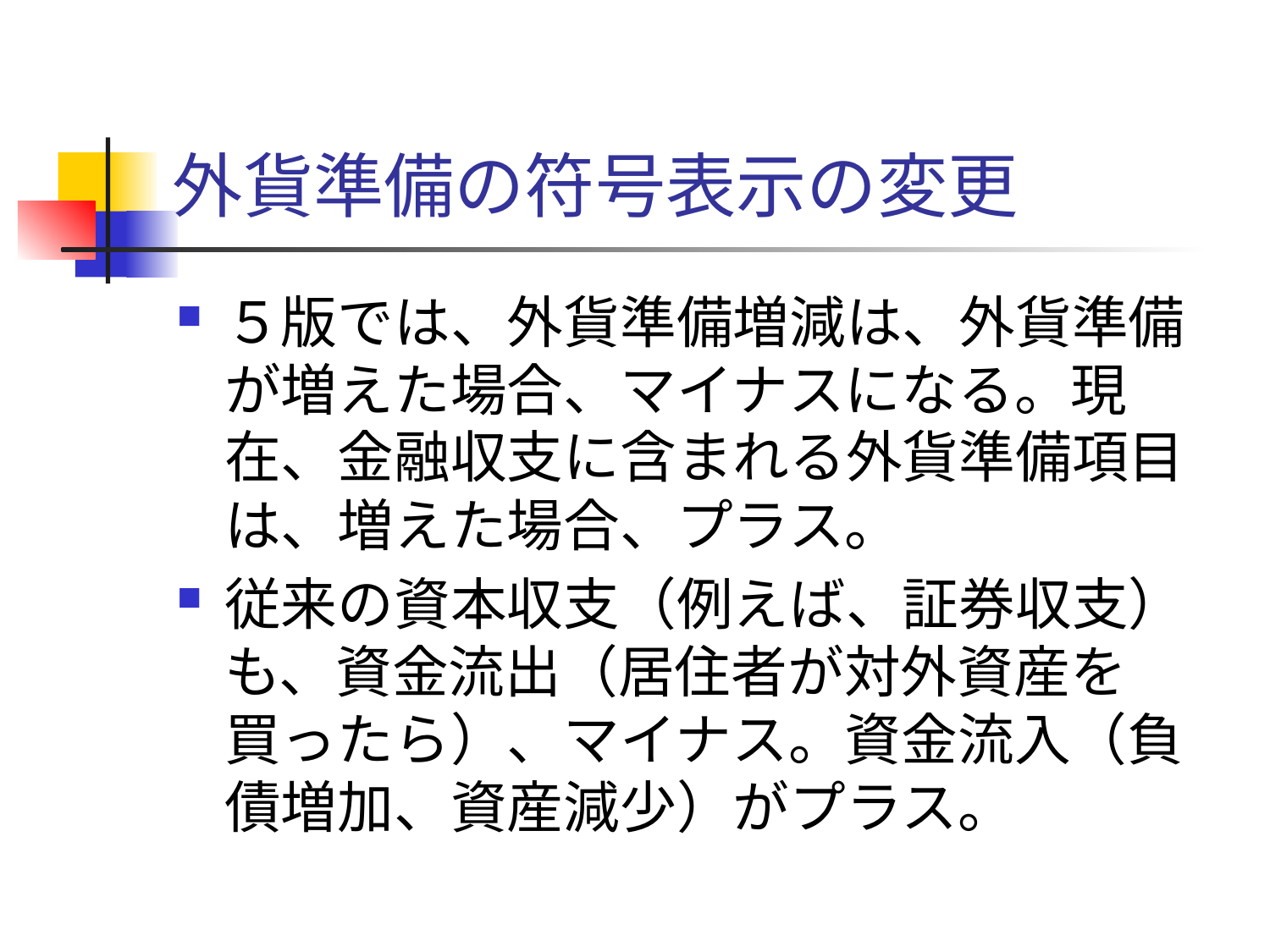

# 外貨準備の符号表示の変更
５版では、外貨準備増減は、外貨準備が増えた場合、マイナスになる。現在、金融収支に含まれる外貨準備項目は、増えた場合、プラス。
従来の資本収支（例えば、証券収支）も、資金流出（居住者が対外資産を買ったら）、マイナス。資金流入（負債増加、資産減少）がプラス。